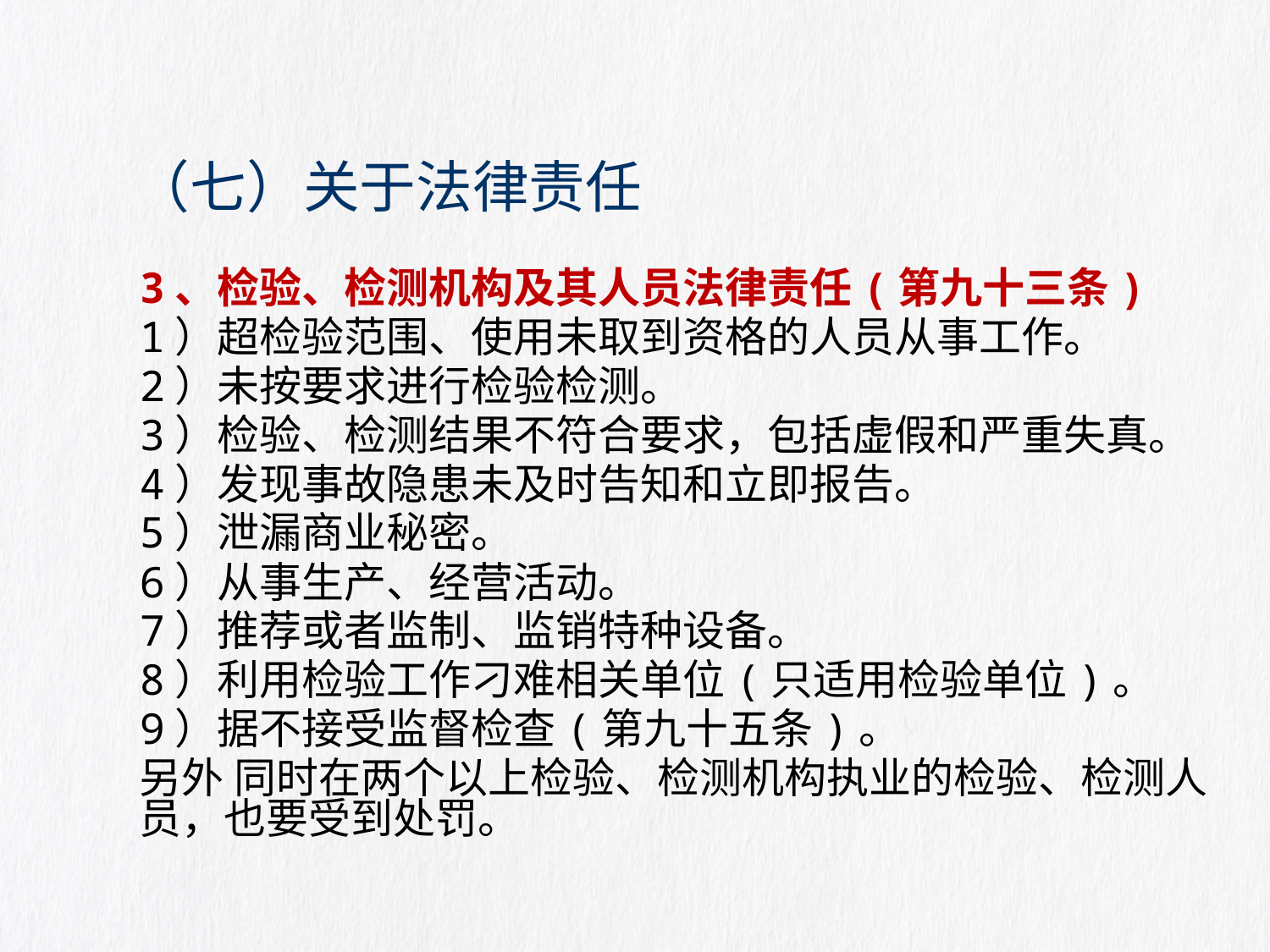

# （七）关于法律责任
3、检验、检测机构及其人员法律责任(第九十三条)
1）超检验范围、使用未取到资格的人员从事工作。
2）未按要求进行检验检测。
3）检验、检测结果不符合要求，包括虚假和严重失真。
4）发现事故隐患未及时告知和立即报告。
5）泄漏商业秘密。
6）从事生产、经营活动。
7）推荐或者监制、监销特种设备。
8）利用检验工作刁难相关单位(只适用检验单位)。
9）据不接受监督检查(第九十五条)。
另外 同时在两个以上检验、检测机构执业的检验、检测人员，也要受到处罚。
66